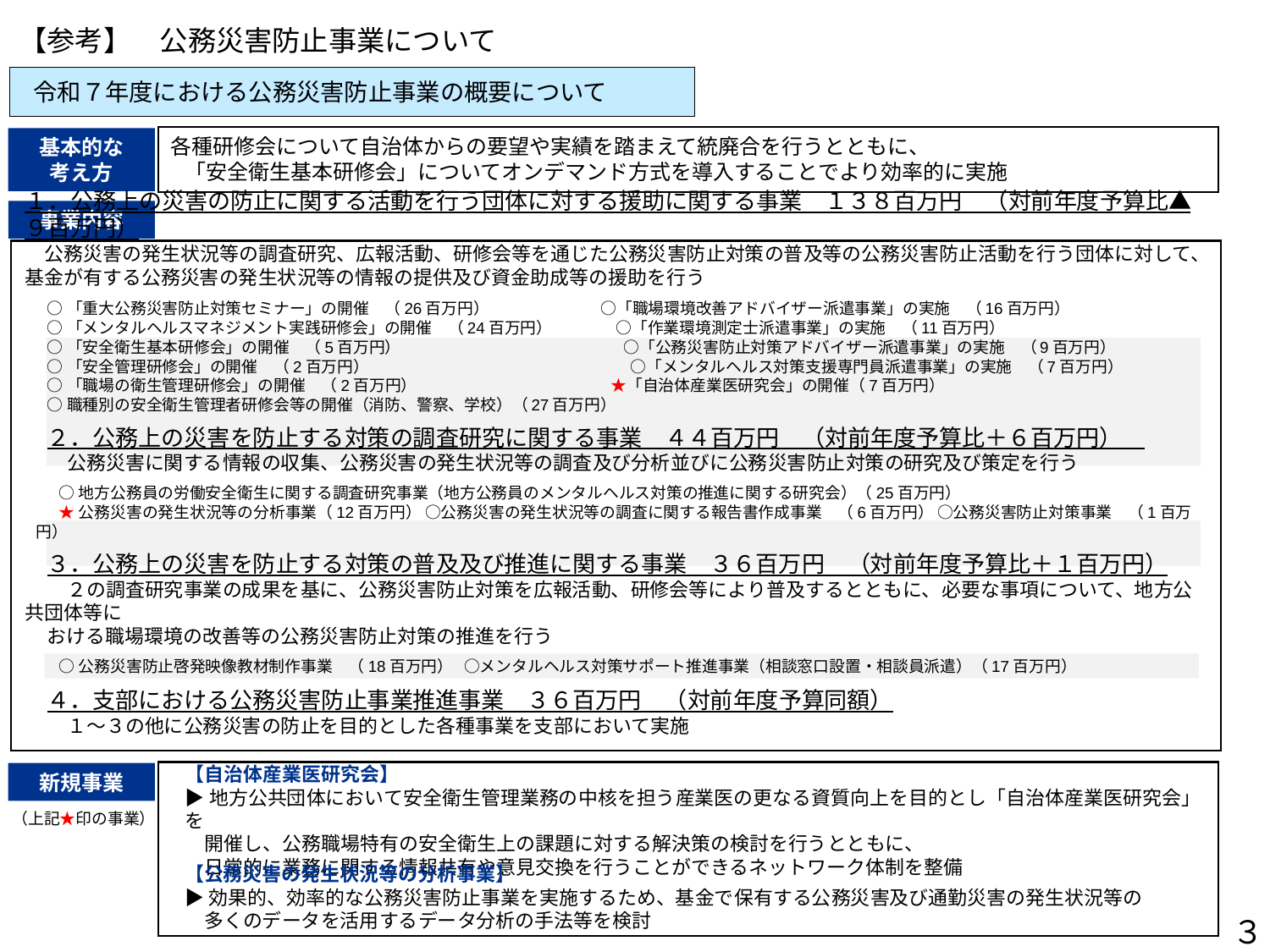

【参考】　公務災害防止事業について
　令和７年度における公務災害防止事業の概要について
各種研修会について自治体からの要望や実績を踏まえて統廃合を行うとともに、
  「安全衛生基本研修会」についてオンデマンド方式を導入することでより効率的に実施
基本的な
考え方
事業内容
１．公務上の災害の防止に関する活動を行う団体に対する援助に関する事業　１３８百万円　（対前年度予算比▲９百万円）
　公務災害の発生状況等の調査研究、広報活動、研修会等を通じた公務災害防止対策の普及等の公務災害防止活動を行う団体に対して、
基金が有する公務災害の発生状況等の情報の提供及び資金助成等の援助を行う

○「重大公務災害防止対策セミナー」の開催　（26百万円）　　　　　　　○「職場環境改善アドバイザー派遣事業」の実施　（16百万円）
○「メンタルヘルスマネジメント実践研修会」の開催　（24百万円）　　　　○「作業環境測定士派遣事業」の実施　（11百万円）
○「安全衛生基本研修会」の開催　（5百万円）　　　　　　　　　　　　　　○「公務災害防止対策アドバイザー派遣事業」の実施　（9百万円）
○「安全管理研修会」の開催　（2百万円） 　　　　　　　　　　　　　　 　　○「メンタルヘルス対策支援専門員派遣事業」の実施　（7百万円）
○「職場の衛生管理研修会」の開催　（2百万円）　　　　　　　　　 　　　★「自治体産業医研究会」の開催（7百万円）
○職種別の安全衛生管理者研修会等の開催（消防、警察、学校）（27百万円）

２．公務上の災害を防止する対策の調査研究に関する事業　４４百万円　（対前年度予算比＋６百万円）
　公務災害に関する情報の収集、公務災害の発生状況等の調査及び分析並びに公務災害防止対策の研究及び策定を行う

○地方公務員の労働安全衛生に関する調査研究事業（地方公務員のメンタルヘルス対策の推進に関する研究会）（25百万円）
★公務災害の発生状況等の分析事業（12百万円） ○公務災害の発生状況等の調査に関する報告書作成事業　（6百万円） ○公務災害防止対策事業　（1百万円）

３．公務上の災害を防止する対策の普及及び推進に関する事業　３６百万円　（対前年度予算比＋１百万円）
　２の調査研究事業の成果を基に、公務災害防止対策を広報活動、研修会等により普及するとともに、必要な事項について、地方公共団体等に
おける職場環境の改善等の公務災害防止対策の推進を行う

○公務災害防止啓発映像教材制作事業　（18百万円）   ○メンタルヘルス対策サポート推進事業（相談窓口設置・相談員派遣）（17百万円）
４．支部における公務災害防止事業推進事業　３６百万円　（対前年度予算同額）
　１～３の他に公務災害の防止を目的とした各種事業を支部において実施

【自治体産業医研究会】
▶地方公共団体において安全衛生管理業務の中核を担う産業医の更なる資質向上を目的とし「自治体産業医研究会」 を
　開催し、公務職場特有の安全衛生上の課題に対する解決策の検討を行うとともに、
　日常的に業務に関する情報共有や意見交換を行うことができるネットワーク体制を整備

新規事業
（上記★印の事業）
【公務災害の発生状況等の分析事業】
▶効果的、効率的な公務災害防止事業を実施するため、基金で保有する公務災害及び通勤災害の発生状況等の
　多くのデータを活用するデータ分析の手法等を検討

３